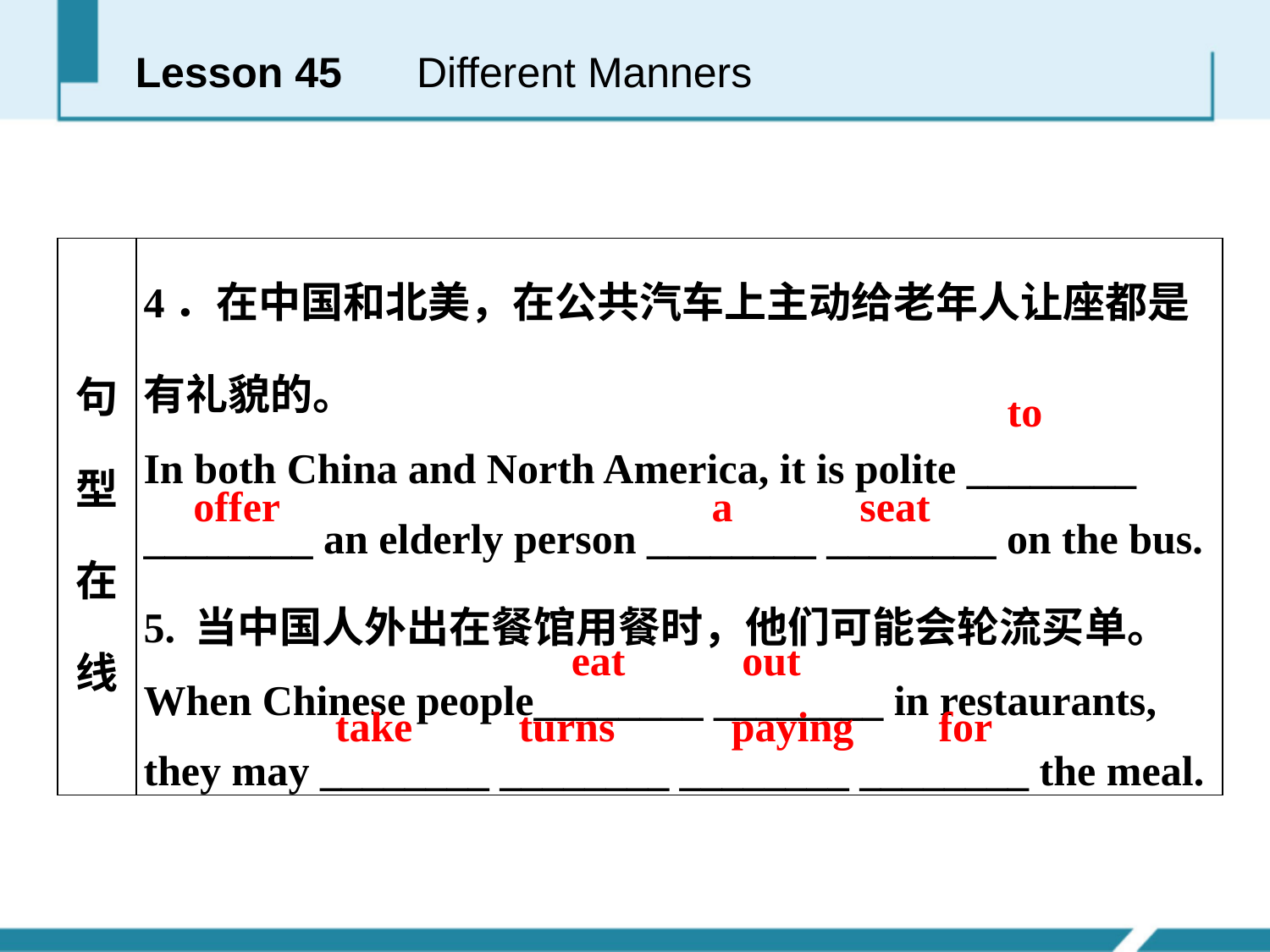

Lesson 45 　Different Manners
| 句型在线 | 4．在中国和北美，在公共汽车上主动给老年人让座都是有礼貌的。 In both China and North America, it is polite \_\_\_\_\_\_\_\_ \_\_\_\_\_\_\_\_ an elderly person \_\_\_\_\_\_\_\_ \_\_\_\_\_\_\_\_ on the bus. 5. 当中国人外出在餐馆用餐时，他们可能会轮流买单。 When Chinese people\_\_\_\_\_\_\_\_ \_\_\_\_\_\_\_\_ in restaurants, they may \_\_\_\_\_\_\_\_ \_\_\_\_\_\_\_\_ \_\_\_\_\_\_\_\_ \_\_\_\_\_\_\_\_ the meal. |
| --- | --- |
to
offer
a            seat
eat           out
take          turns           paying        for